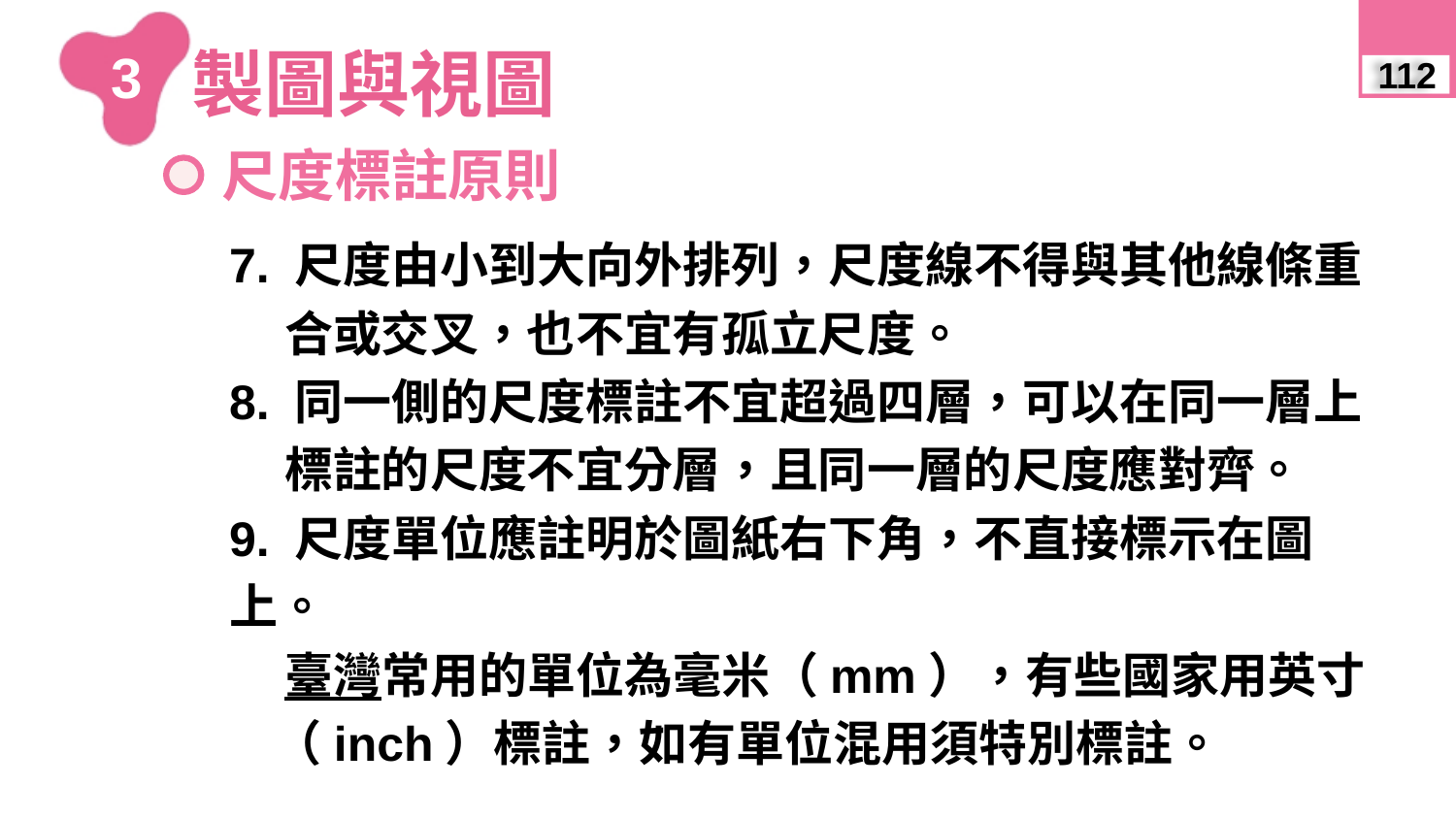

製圖與視圖

3
112
尺度標註原則

7. 尺度由小到大向外排列，尺度線不得與其他線條重
    合或交叉，也不宜有孤立尺度。
8. 同一側的尺度標註不宜超過四層，可以在同一層上
    標註的尺度不宜分層，且同一層的尺度應對齊。
9. 尺度單位應註明於圖紙右下角，不直接標示在圖上。
    臺灣常用的單位為毫米（mm），有些國家用英寸
   （inch）標註，如有單位混用須特別標註。